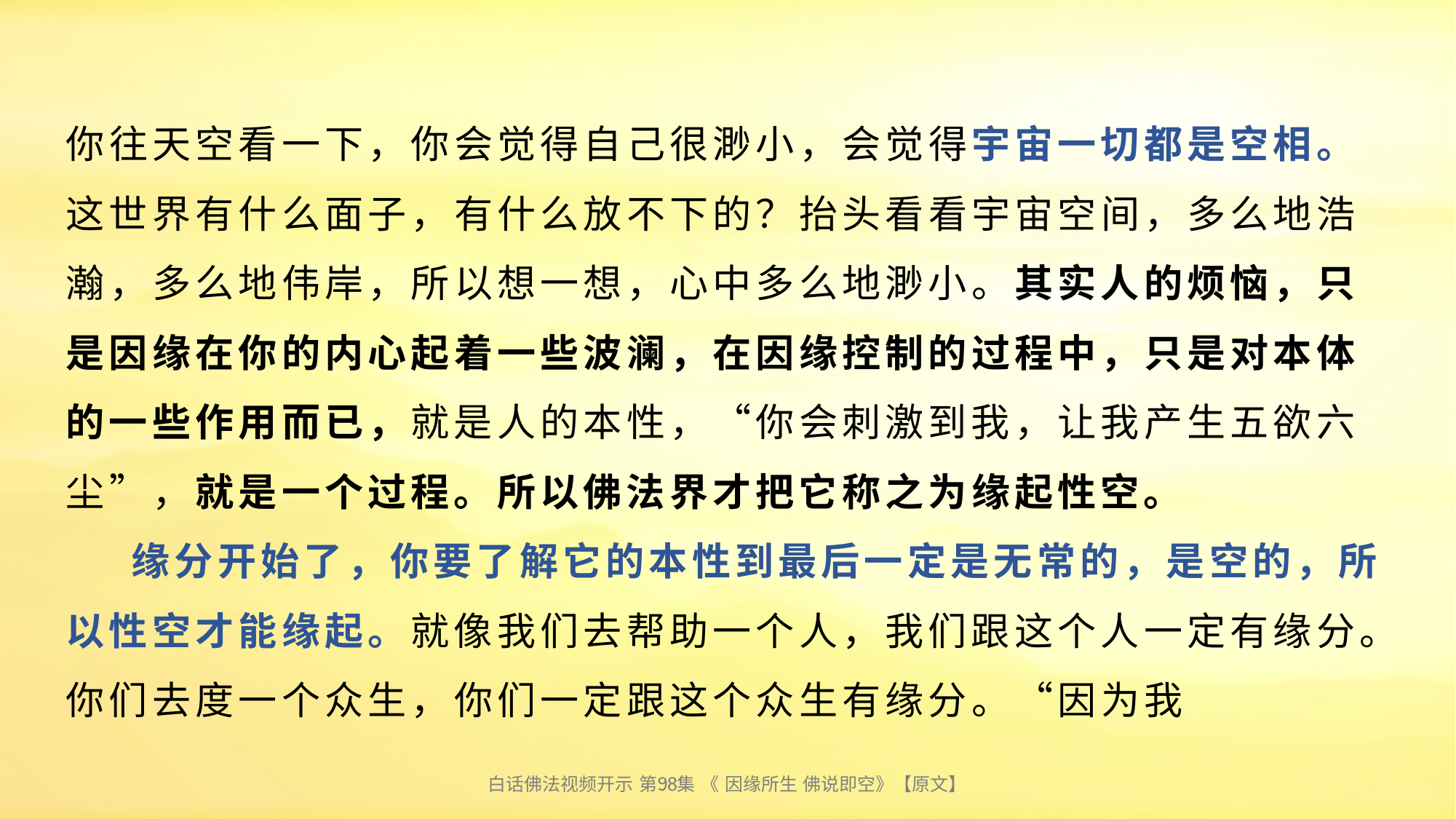

# 你往天空看一下，你会觉得自己很渺小，会觉得宇宙一切都是空相。这世界有什么面子，有什么放不下的？抬头看看宇宙空间，多么地浩瀚，多么地伟岸，所以想一想，心中多么地渺小。其实人的烦恼，只是因缘在你的内心起着一些波澜，在因缘控制的过程中，只是对本体的一些作用而已，就是人的本性，“你会刺激到我，让我产生五欲六尘”，就是一个过程。所以佛法界才把它称之为缘起性空。 缘分开始了，你要了解它的本性到最后一定是无常的，是空的，所以性空才能缘起。就像我们去帮助一个人，我们跟这个人一定有缘分。你们去度一个众生，你们一定跟这个众生有缘分。“因为我
白话佛法视频开示 第98集 《 因缘所生 佛说即空》【原文】